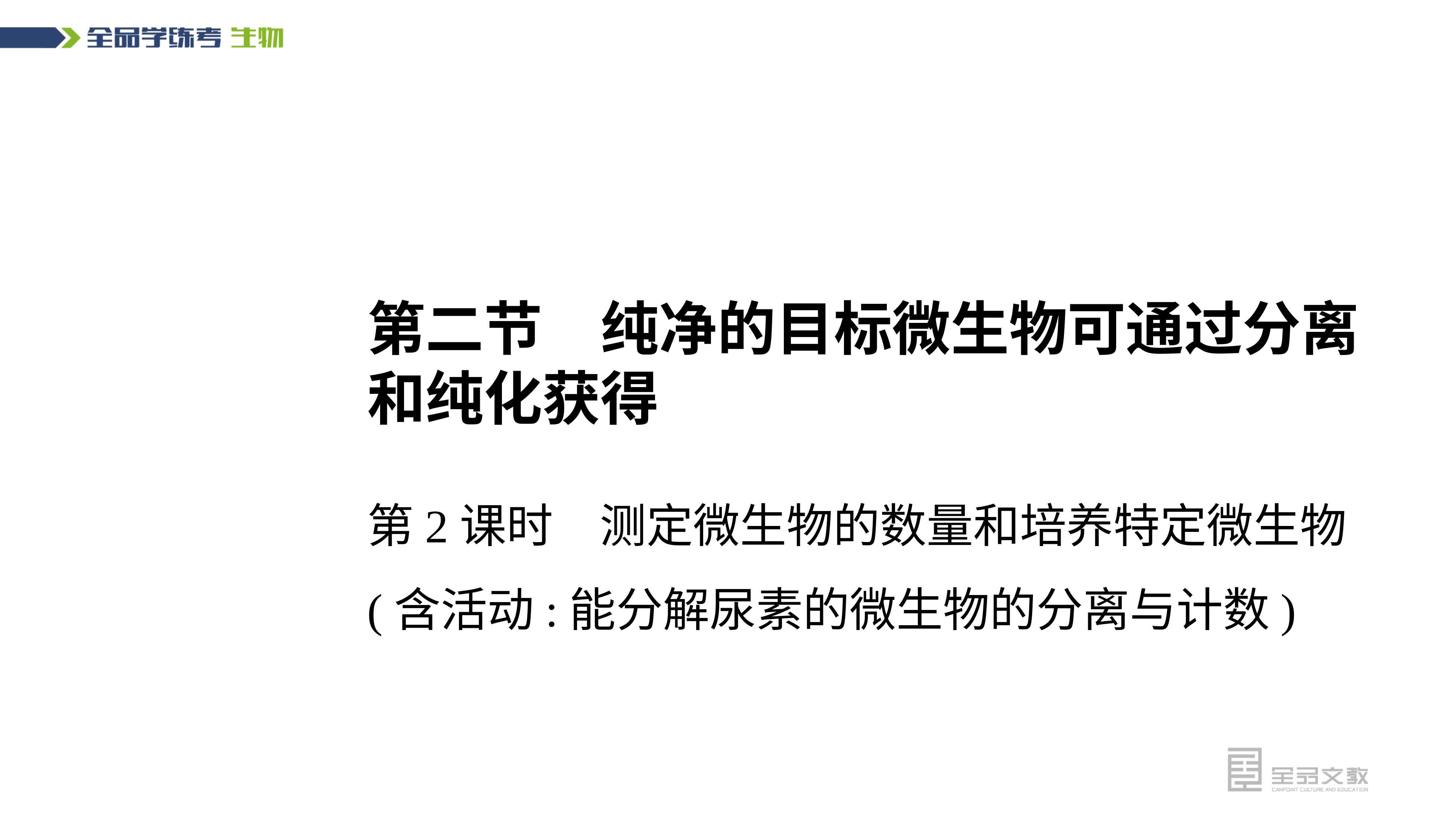

第二节　纯净的目标微生物可通过分离和纯化获得
第2课时　测定微生物的数量和培养特定微生物
(含活动:能分解尿素的微生物的分离与计数)